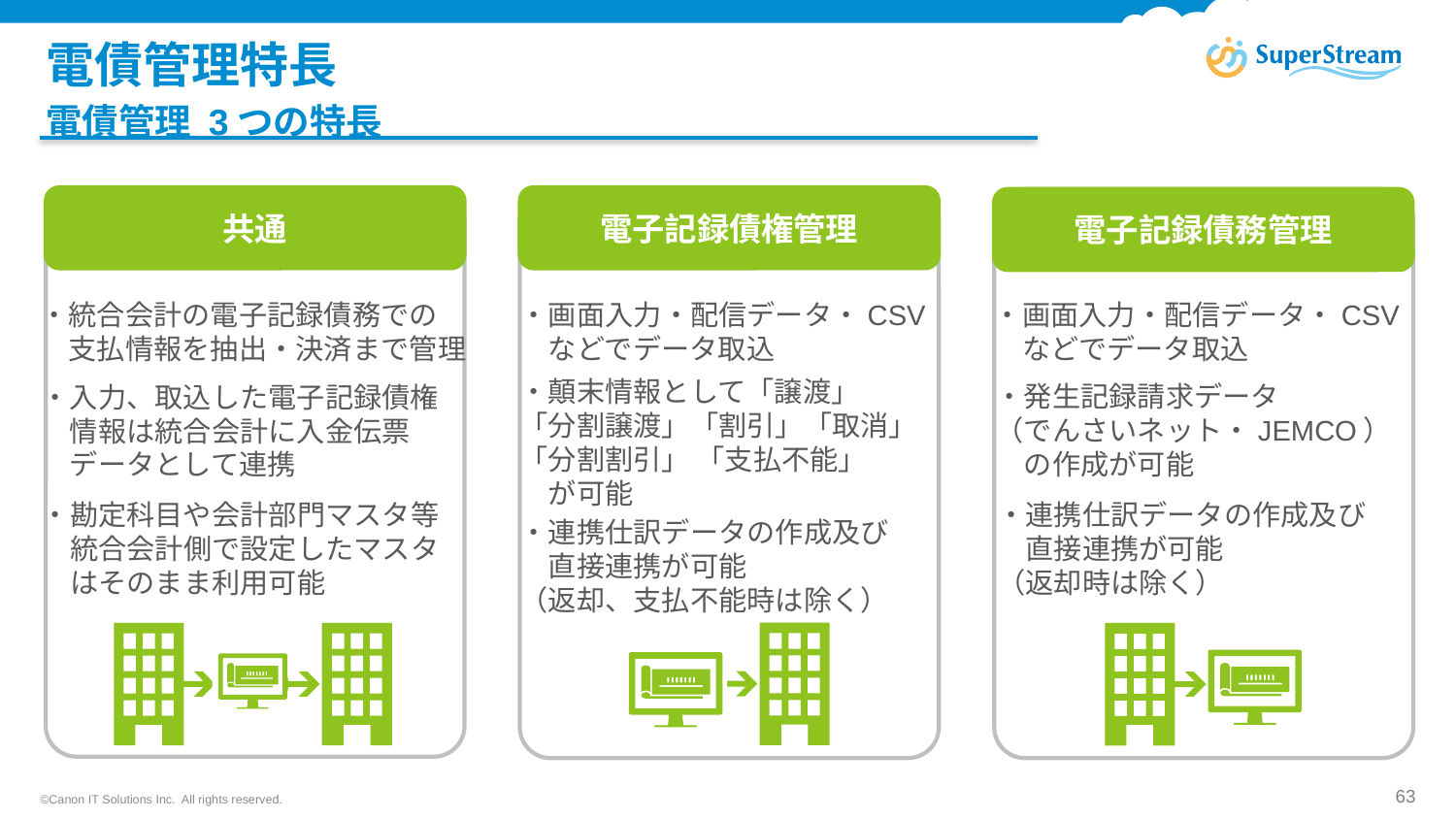

# 電債管理特長
電債管理 3つの特長
共通
電子記録債権管理

電子記録債務管理

・統合会計の電子記録債務での
　支払情報を抽出・決済まで管理
・画面入力・配信データ・CSV
　などでデータ取込
・画面入力・配信データ・CSV
　などでデータ取込
・顛末情報として「譲渡」
「分割譲渡」「割引」「取消」 「分割割引」 「支払不能」
　が可能
・発生記録請求データ
（でんさいネット・JEMCO）
　の作成が可能

・入力、取込した電子記録債権
　情報は統合会計に入金伝票
　データとして連携
・勘定科目や会計部門マスタ等
　統合会計側で設定したマスタ
　はそのまま利用可能
・連携仕訳データの作成及び
　直接連携が可能
（返却時は除く）
・連携仕訳データの作成及び
　直接連携が可能
（返却、支払不能時は除く）

©Canon IT Solutions Inc.  All rights reserved.
63